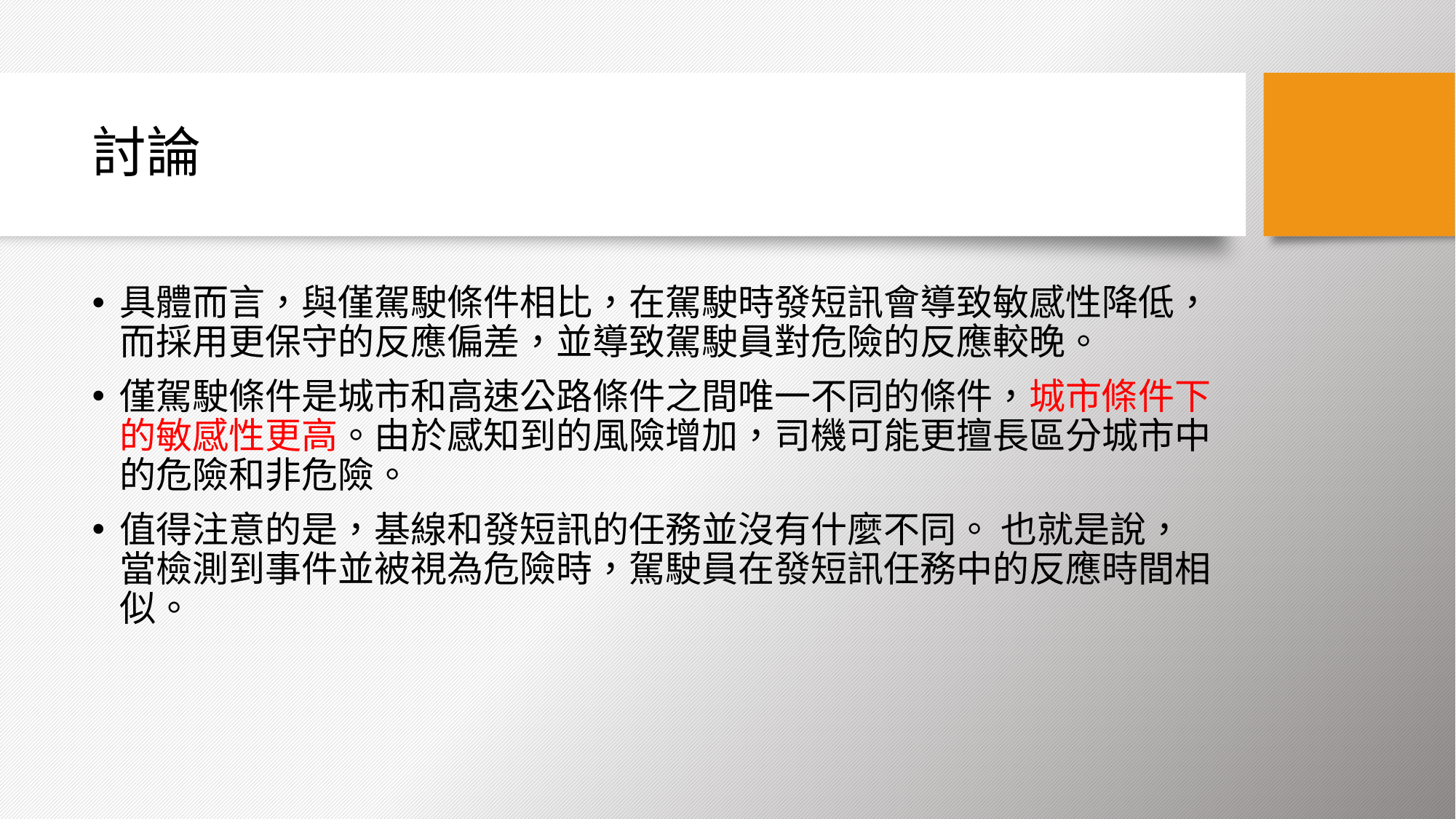

# 討論
具體而言，與僅駕駛條件相比，在駕駛時發短訊會導致敏感性降低，而採用更保守的反應偏差，並導致駕駛員對危險的反應較晚。
僅駕駛條件是城市和高速公路條件之間唯一不同的條件，城市條件下的敏感性更高。由於感知到的風險增加，司機可能更擅長區分城市中的危險和非危險。
值得注意的是，基線和發短訊的任務並沒有什麼不同。 也就是說，當檢測到事件並被視為危險時，駕駛員在發短訊任務中的反應時間相似。